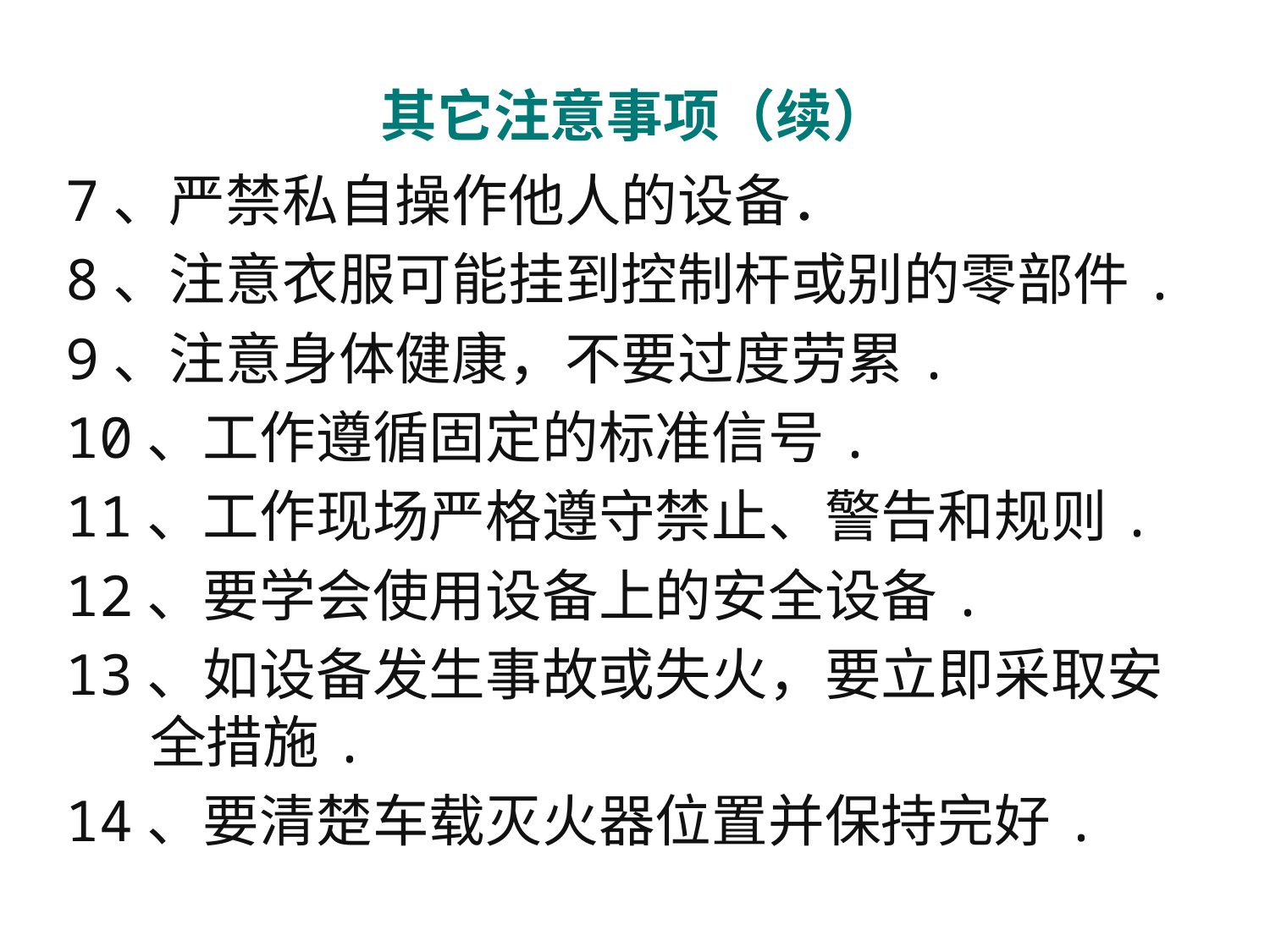

# 其它注意事项（续）
7、严禁私自操作他人的设备．
8、注意衣服可能挂到控制杆或别的零部件.
9、注意身体健康，不要过度劳累.
10、工作遵循固定的标准信号.
11、工作现场严格遵守禁止、警告和规则.
12、要学会使用设备上的安全设备.
13、如设备发生事故或失火，要立即采取安全措施.
14、要清楚车载灭火器位置并保持完好.